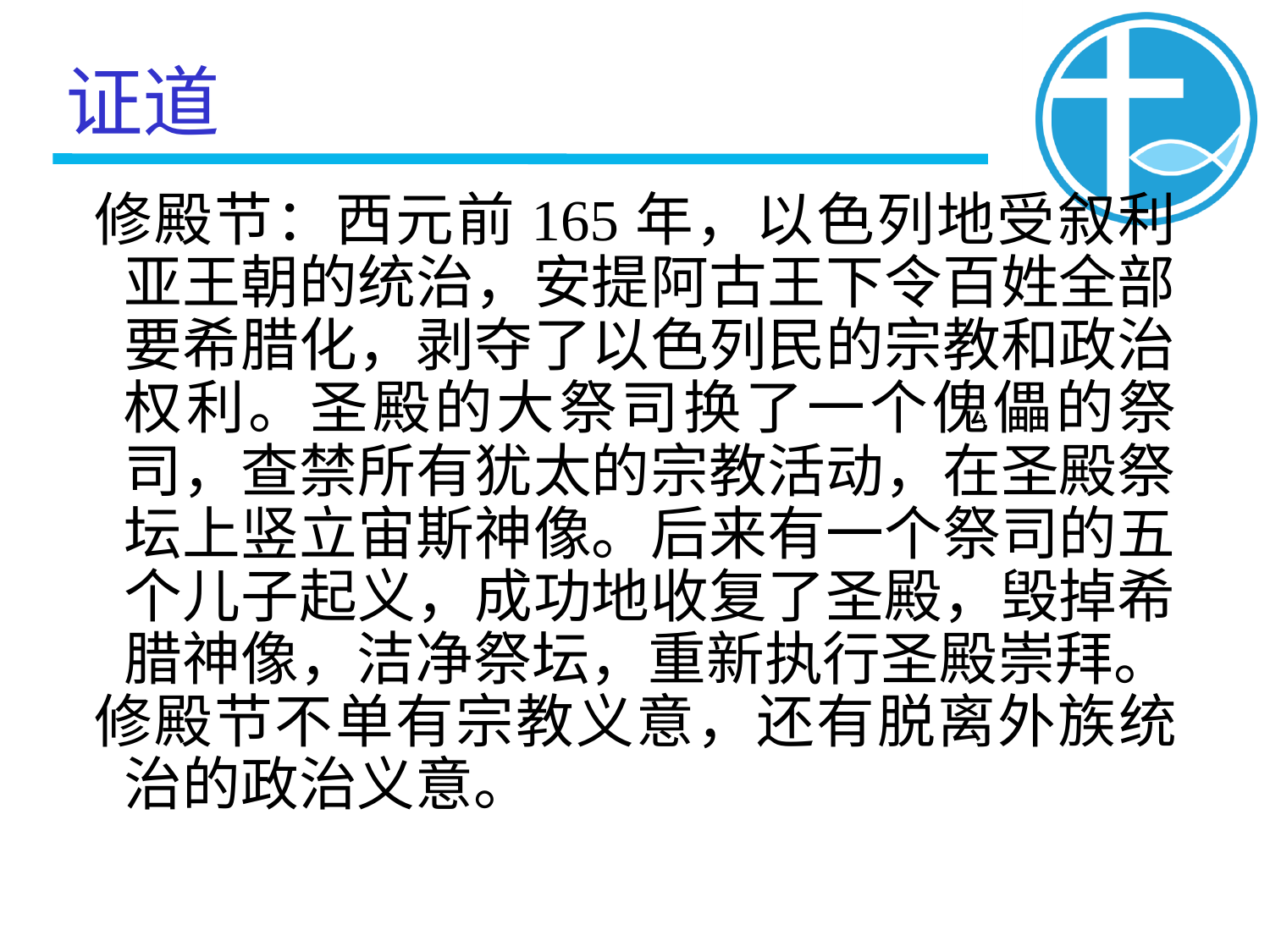

证道
# 修殿节：西元前165年，以色列地受叙利亚王朝的统治，安提阿古王下令百姓全部要希腊化，剥夺了以色列民的宗教和政治权利。圣殿的大祭司换了一个傀儡的祭司，查禁所有犹太的宗教活动，在圣殿祭坛上竖立宙斯神像。后来有一个祭司的五个儿子起义，成功地收复了圣殿，毁掉希腊神像，洁净祭坛，重新执行圣殿崇拜。
修殿节不单有宗教义意，还有脱离外族统治的政治义意。